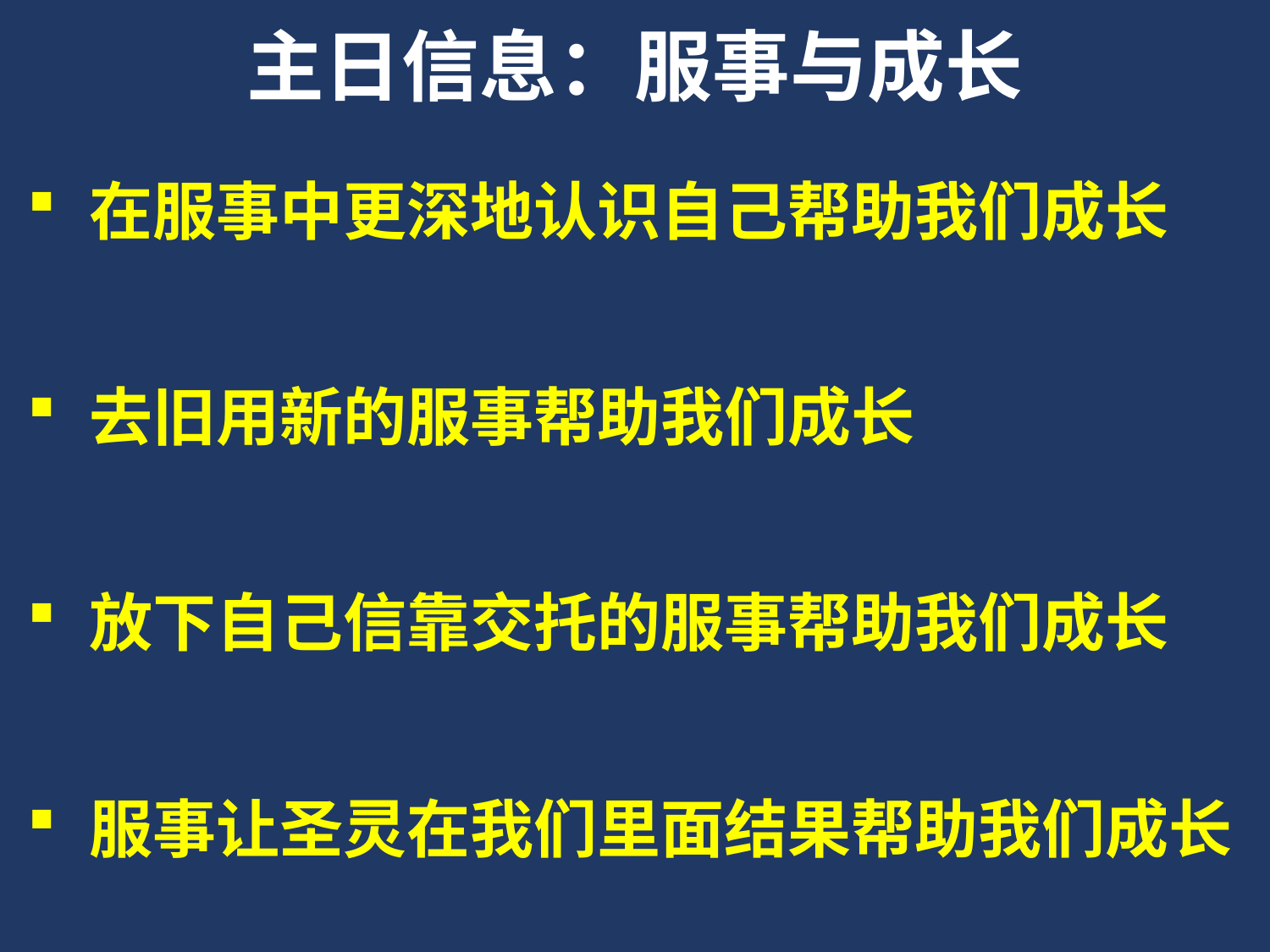

主日信息：服事与成长
 在服事中更深地认识自己帮助我们成长

 去旧用新的服事帮助我们成长

 放下自己信靠交托的服事帮助我们成长

 服事让圣灵在我们里面结果帮助我们成长